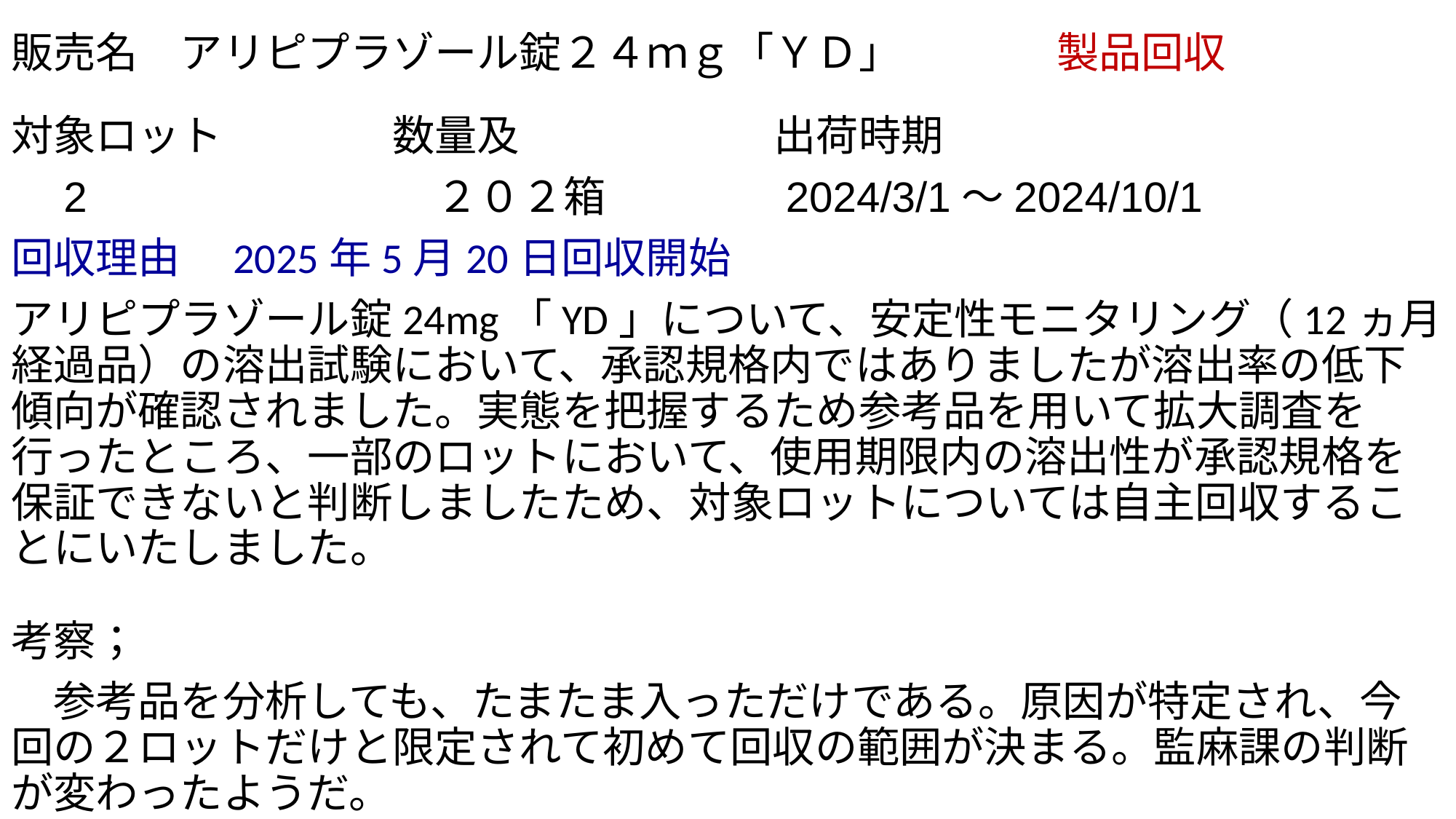

# 販売名　アリピプラゾール錠２４ｍｇ「ＹＤ」 　　 　 製品回収
対象ロット　　　　数量及　　　　　　出荷時期
　2　　　　　　　　２０２箱　　　　2024/3/1～2024/10/1
回収理由　2025年5月20日回収開始
アリピプラゾール錠24mg「YD」について、安定性モニタリング（12ヵ月経過品）の溶出試験において、承認規格内ではありましたが溶出率の低下傾向が確認されました。実態を把握するため参考品を用いて拡大調査を行ったところ、一部のロットにおいて、使用期限内の溶出性が承認規格を保証できないと判断しましたため、対象ロットについては自主回収することにいたしました。

考察；
　参考品を分析しても、たまたま入っただけである。原因が特定され、今回の２ロットだけと限定されて初めて回収の範囲が決まる。監麻課の判断が変わったようだ。